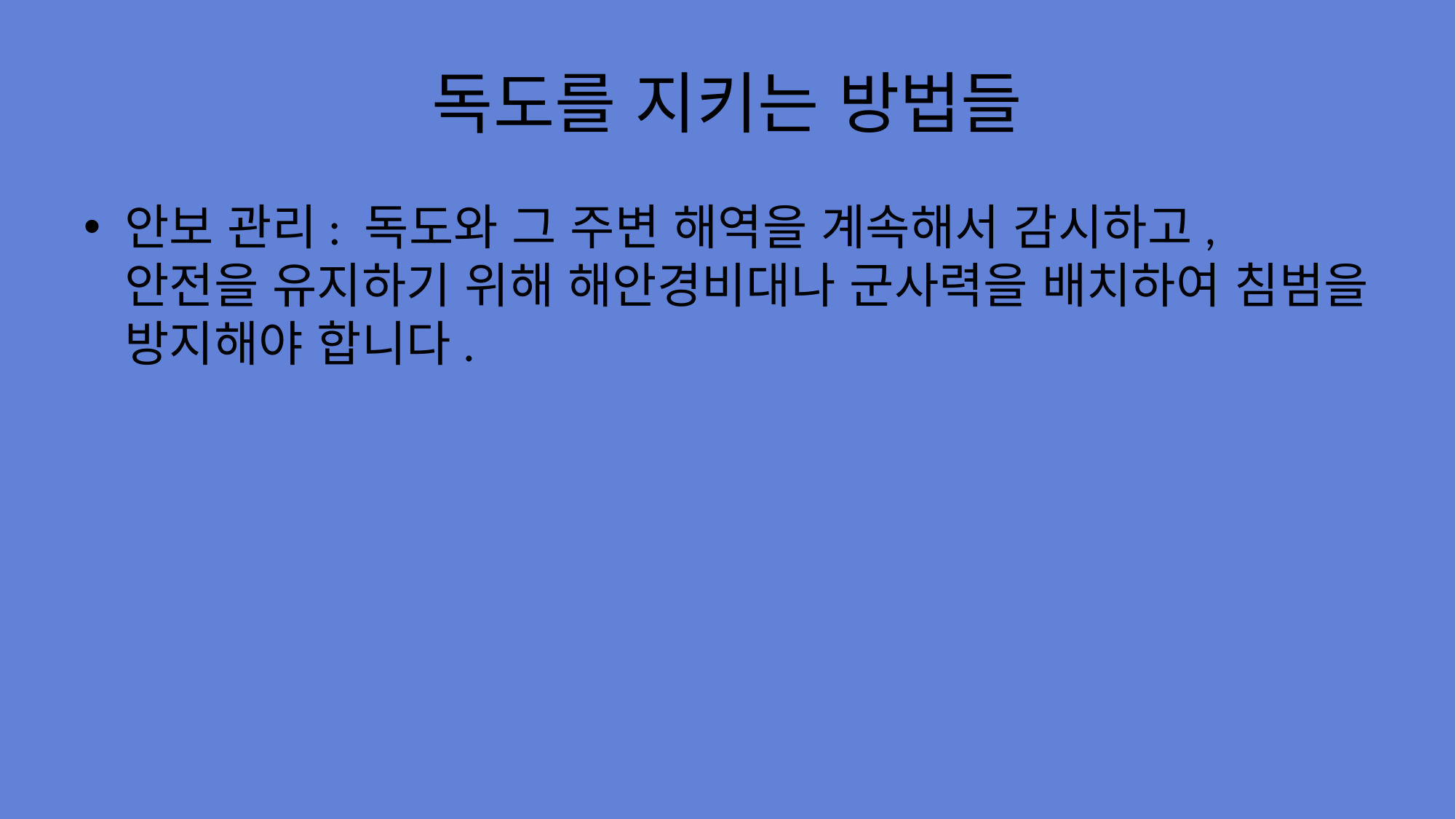

# 독도를 지키는 방법들
안보 관리: 독도와 그 주변 해역을 계속해서 감시하고, 안전을 유지하기 위해 해안경비대나 군사력을 배치하여 침범을 방지해야 합니다.